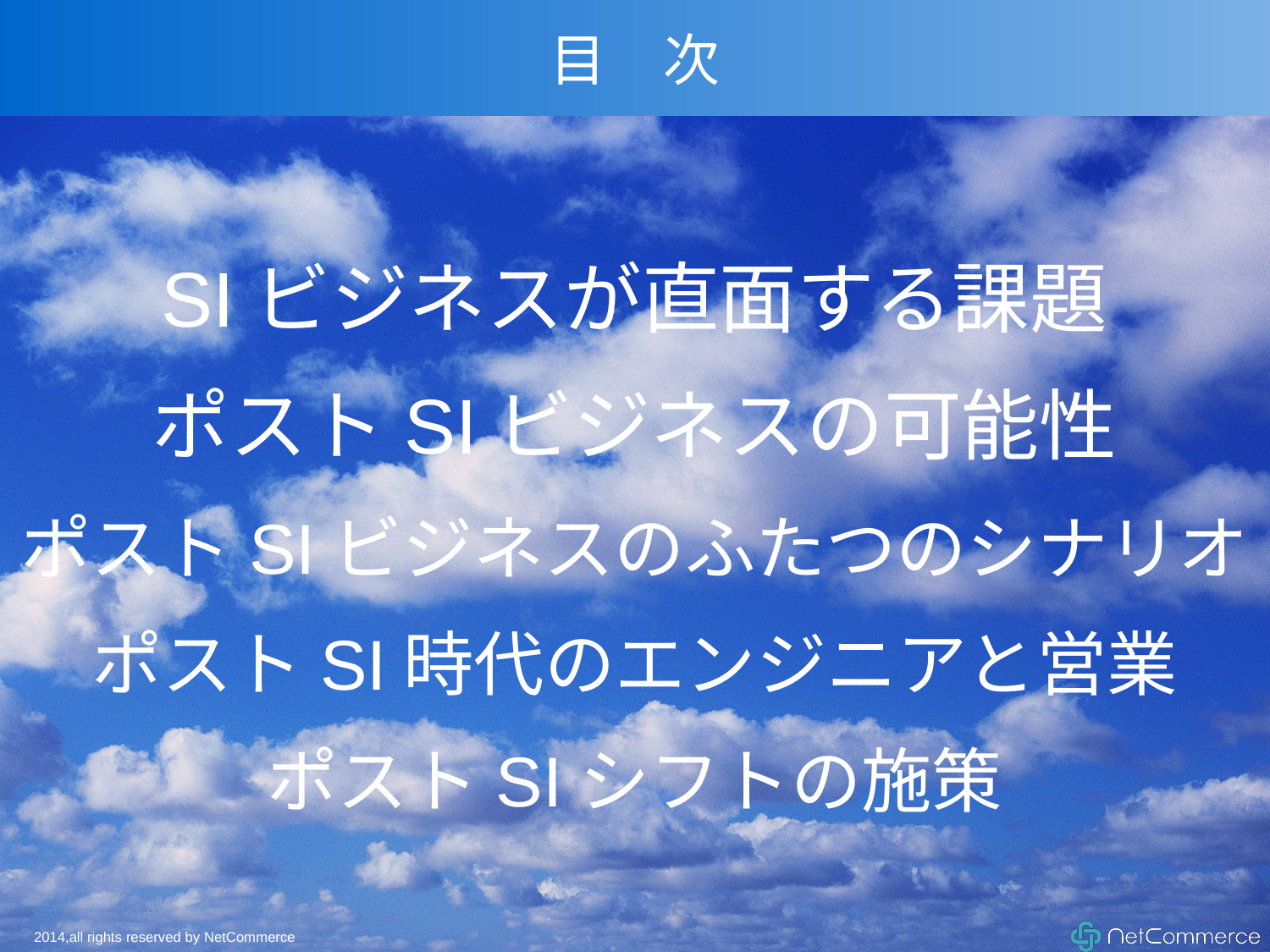

# 目　次
SIビジネスが直面する課題
ポストSIビジネスの可能性
ポストSIビジネスのふたつのシナリオ
ポストSI時代のエンジニアと営業
ポストSIシフトの施策